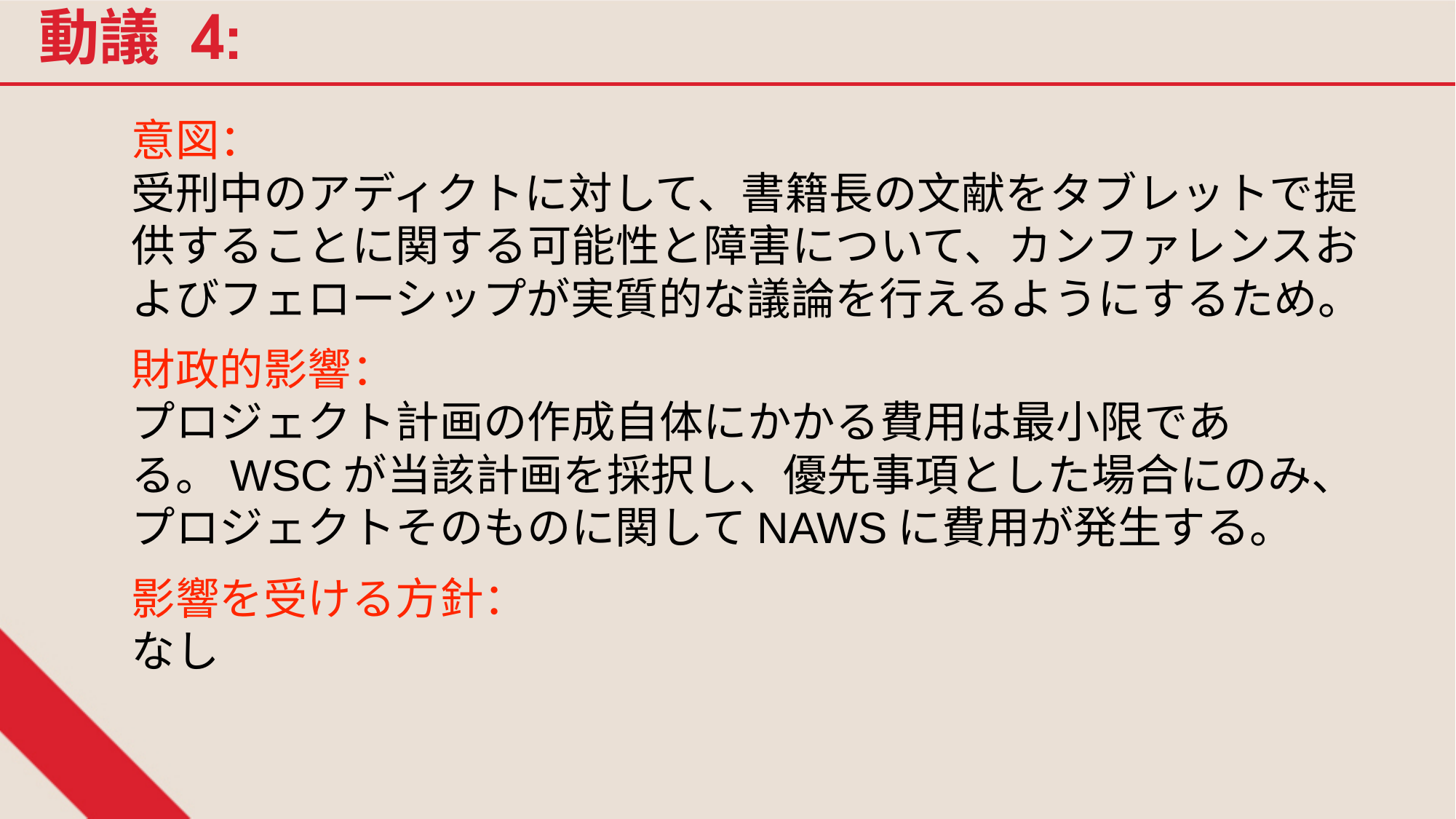

動議 4:

意図：
受刑中のアディクトに対して、書籍長の文献をタブレットで提供することに関する可能性と障害について、カンファレンスおよびフェローシップが実質的な議論を行えるようにするため。
財政的影響：
プロジェクト計画の作成自体にかかる費用は最小限である。WSCが当該計画を採択し、優先事項とした場合にのみ、プロジェクトそのものに関してNAWSに費用が発生する。
影響を受ける方針：
なし